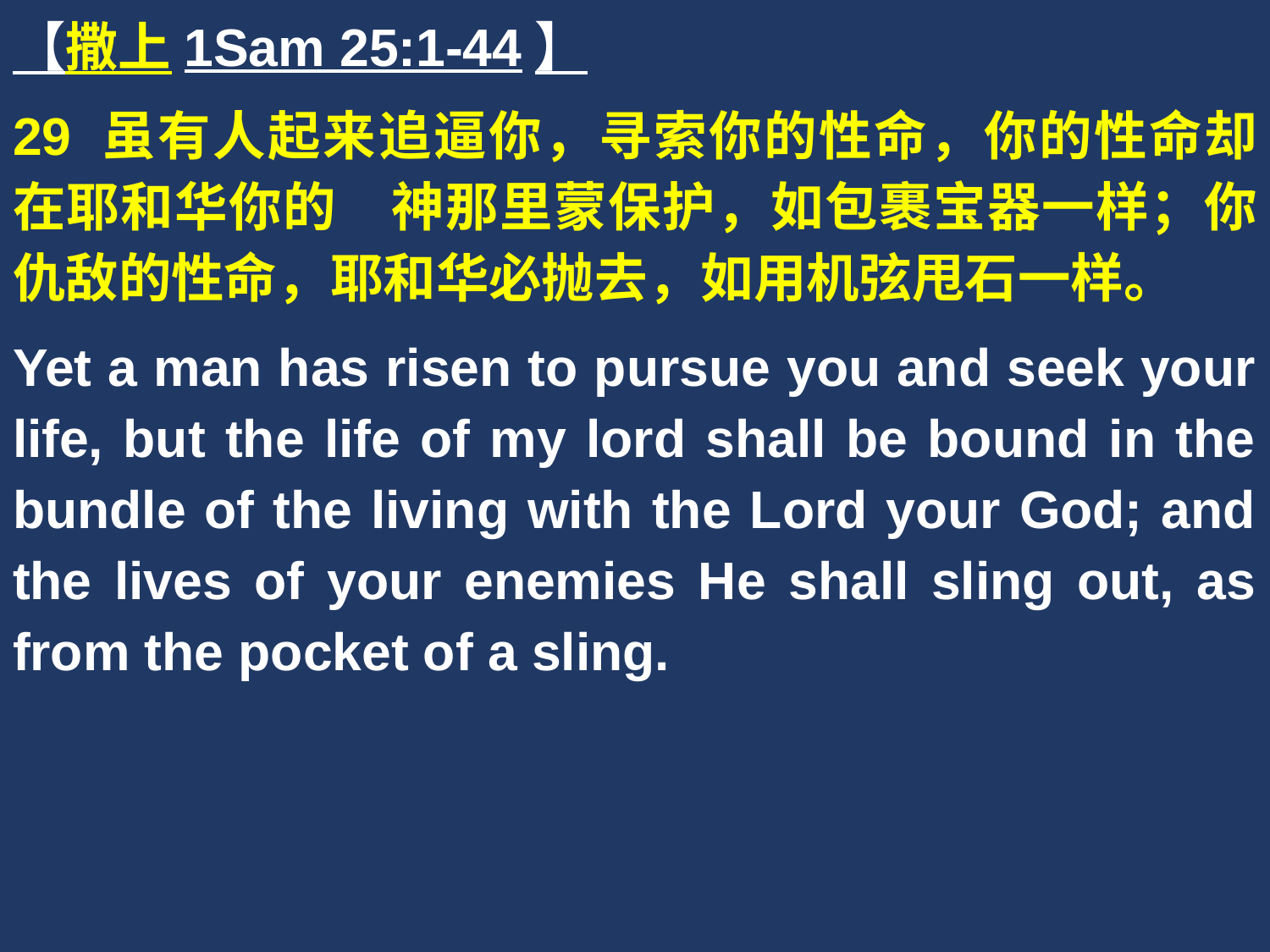

【撒上1Sam 25:1-44】
29 虽有人起来追逼你，寻索你的性命，你的性命却在耶和华你的　神那里蒙保护，如包裹宝器一样；你仇敌的性命，耶和华必抛去，如用机弦甩石一样。
Yet a man has risen to pursue you and seek your life, but the life of my lord shall be bound in the bundle of the living with the Lord your God; and the lives of your enemies He shall sling out, as from the pocket of a sling.